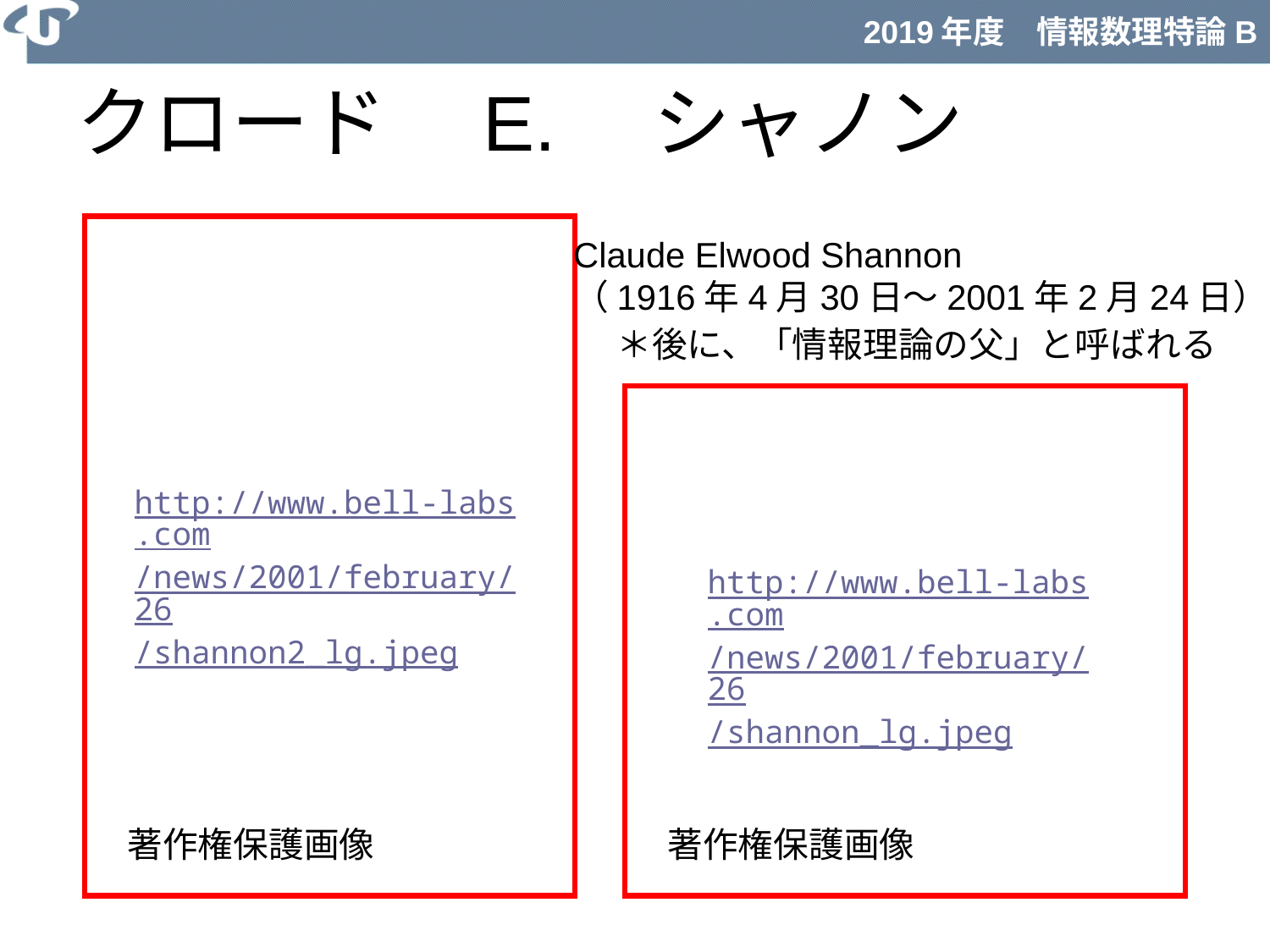

# クロード　E.　シャノン

Claude Elwood Shannon
（1916年4月30日～2001年2月24日）
＊後に、「情報理論の父」と呼ばれる

http://www.bell-labs.com
/news/2001/february/26
/shannon2_lg.jpeg
http://www.bell-labs.com
/news/2001/february/26
/shannon_lg.jpeg
著作権保護画像
著作権保護画像